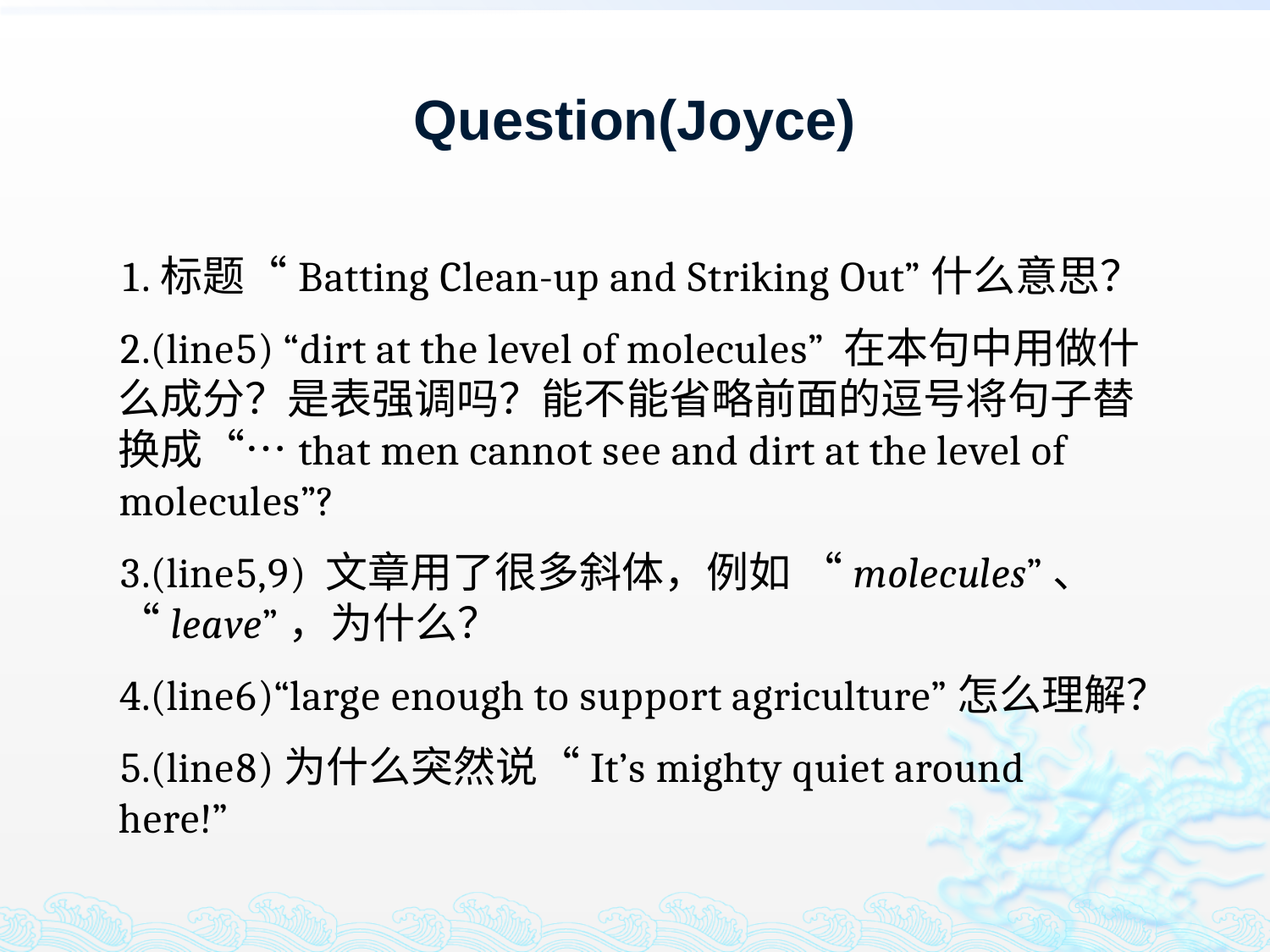

Question(Joyce)
1.标题“Batting Clean-up and Striking Out”什么意思？
2.(line5) “dirt at the level of molecules” 在本句中用做什么成分？是表强调吗？能不能省略前面的逗号将句子替换成“…that men cannot see and dirt at the level of molecules”?
3.(line5,9) 文章用了很多斜体，例如 “molecules”、“leave”，为什么？
4.(line6)“large enough to support agriculture”怎么理解？
5.(line8)为什么突然说“It’s mighty quiet around here!”